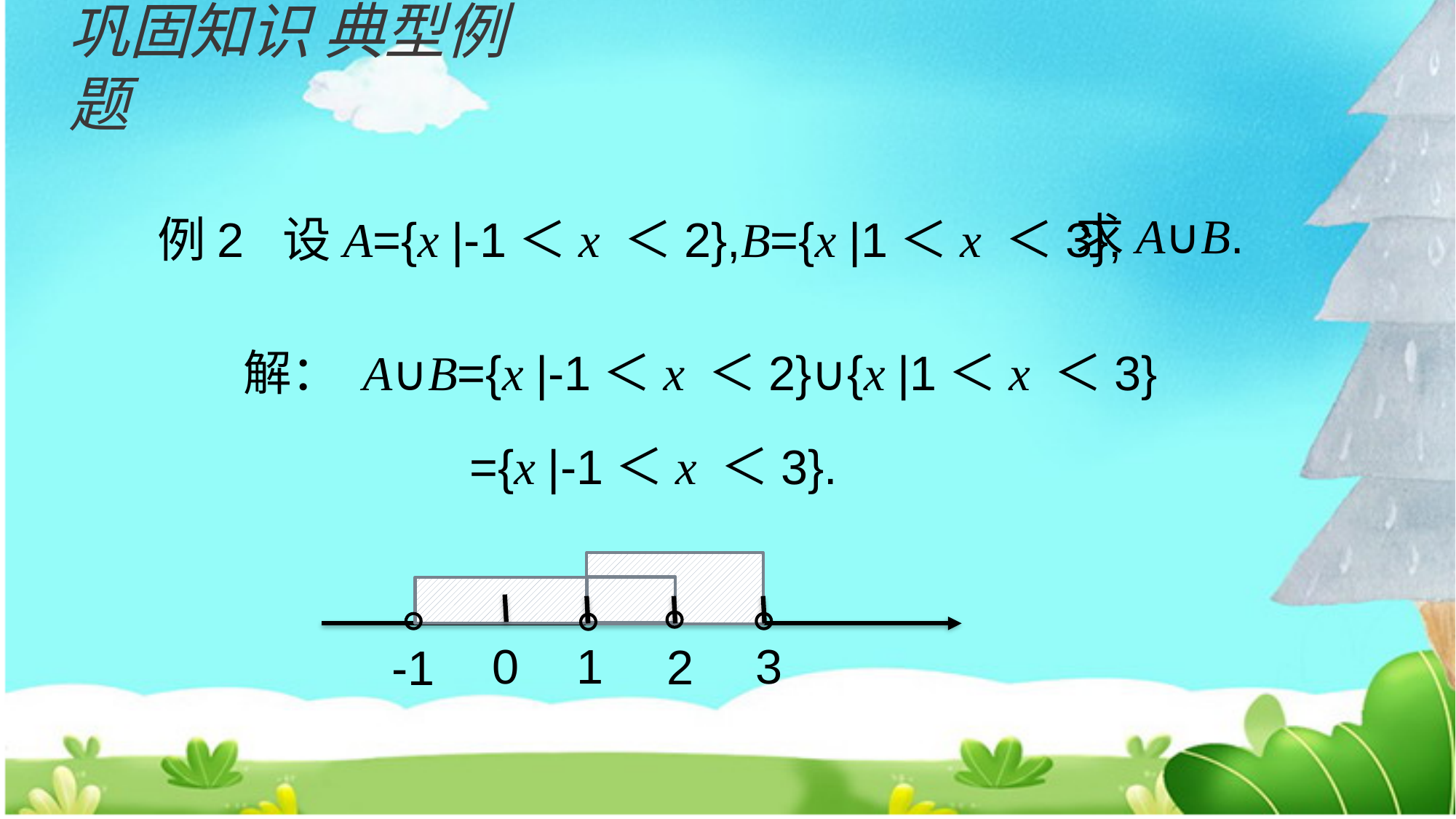

巩固知识 典型例题
求A∪B.
例2  设A={x |-1＜x ＜2},B={x |1＜x ＜3},
解： A∪B={x |-1＜x ＜2}∪{x |1＜x ＜3}
={x |-1＜x ＜3}.

3
1
0
2
-1